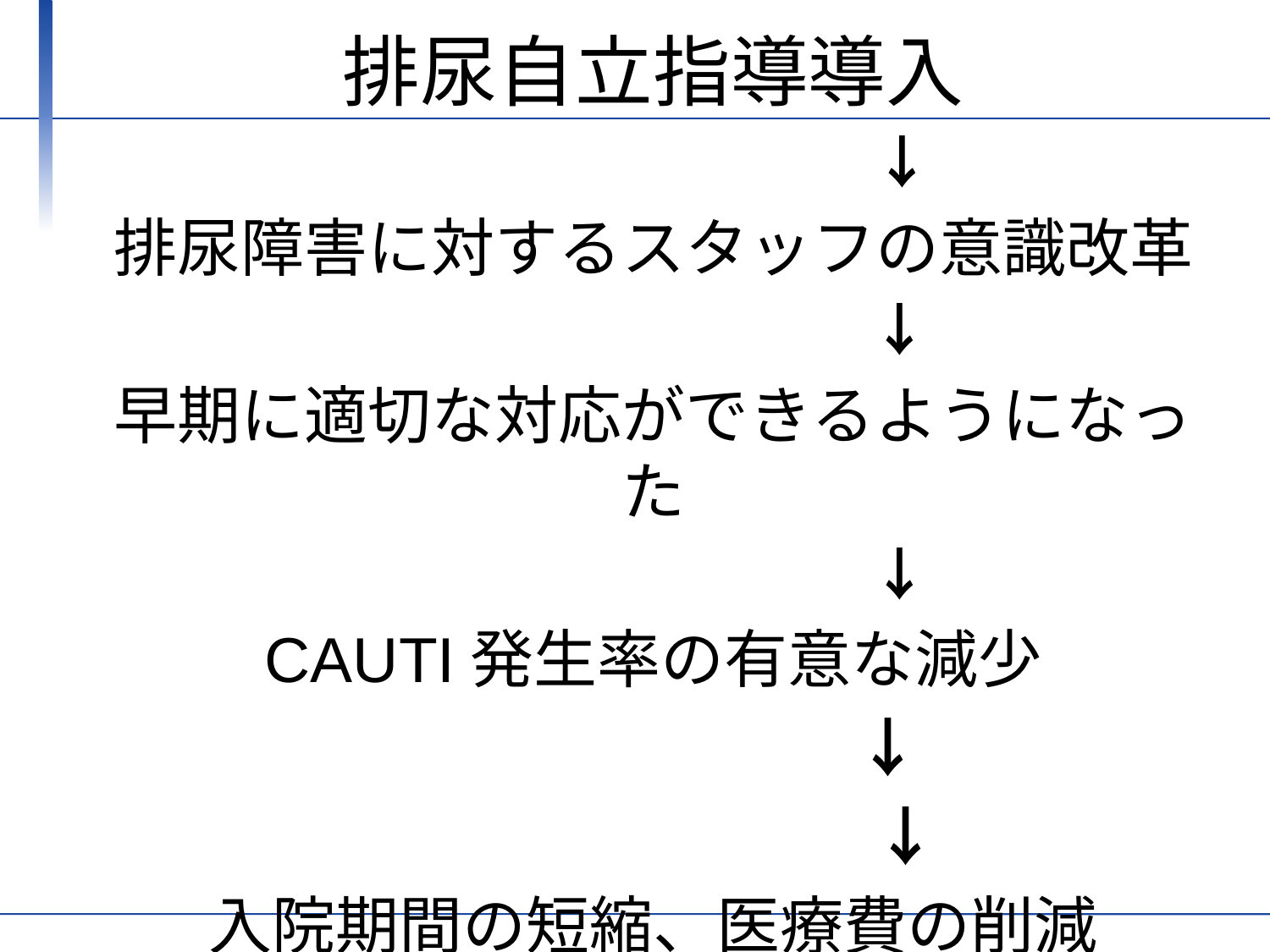

排尿自立指導導入
　　　　　　　　　　　　　　↓
排尿障害に対するスタッフの意識改革
　　　　　　　　　　　　　　　　↓
早期に適切な対応ができるようになった
　　　　　　　　　　　　　　　　↓
CAUTI発生率の有意な減少
　　　　　　　　　　　　　   ↓
　　　　　　　　　　　　　　↓
入院期間の短縮、医療費の削減